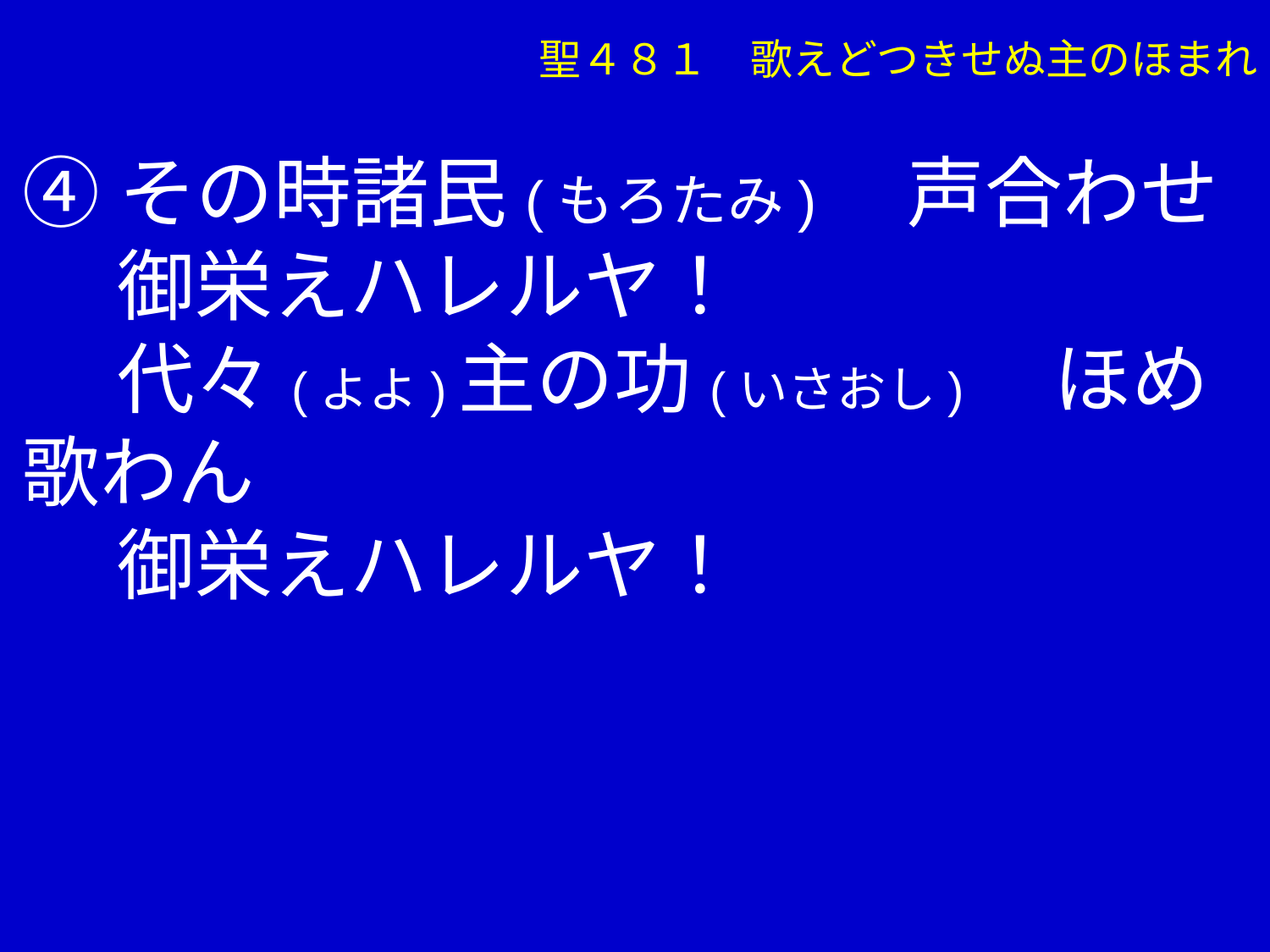

聖４８１　歌えどつきせぬ主のほまれ
④その時諸民(もろたみ)　声合わせ
　 御栄えハレルヤ！
　 代々(よよ)主の功(いさおし)　ほめ歌わん
　 御栄えハレルヤ！